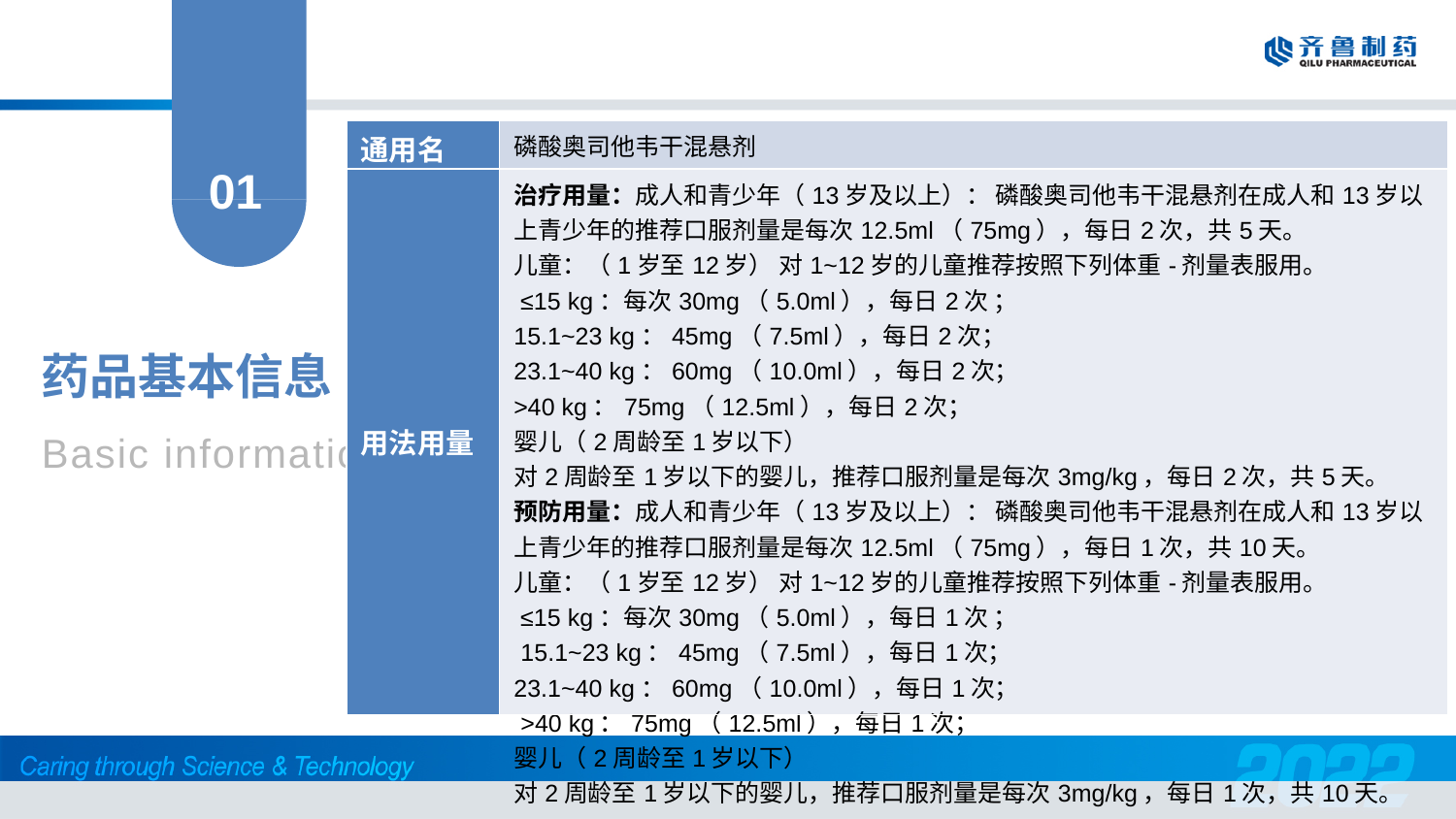

| 通用名 | 磷酸奥司他韦干混悬剂 |
| --- | --- |
| 用法用量 | 治疗用量：成人和青少年（13岁及以上）： 磷酸奥司他韦干混悬剂在成人和13岁以上青少年的推荐口服剂量是每次12.5ml（75mg），每日2次，共5天。 儿童：（1岁至12岁） 对1~12岁的儿童推荐按照下列体重-剂量表服用。 ≤15 kg：每次30mg（5.0ml），每日2次 ； 15.1~23 kg：45mg（7.5ml），每日2次； 23.1~40 kg：60mg（10.0ml），每日2次； >40 kg：75mg（12.5ml），每日2次； 婴儿（2周龄至1岁以下） 对2周龄至1岁以下的婴儿，推荐口服剂量是每次3mg/kg，每日2次，共5天。 预防用量：成人和青少年（13岁及以上）： 磷酸奥司他韦干混悬剂在成人和13岁以上青少年的推荐口服剂量是每次12.5ml（75mg），每日1次，共10天。 儿童：（1岁至12岁） 对1~12岁的儿童推荐按照下列体重-剂量表服用。 ≤15 kg：每次30mg（5.0ml），每日1次 ； 15.1~23 kg：45mg（7.5ml），每日1次； 23.1~40 kg：60mg（10.0ml），每日1次； >40 kg：75mg（12.5ml），每日1次； 婴儿（2周龄至1岁以下） 对2周龄至1岁以下的婴儿，推荐口服剂量是每次3mg/kg，每日1次，共10天。 |
01
药品基本信息
Basic information